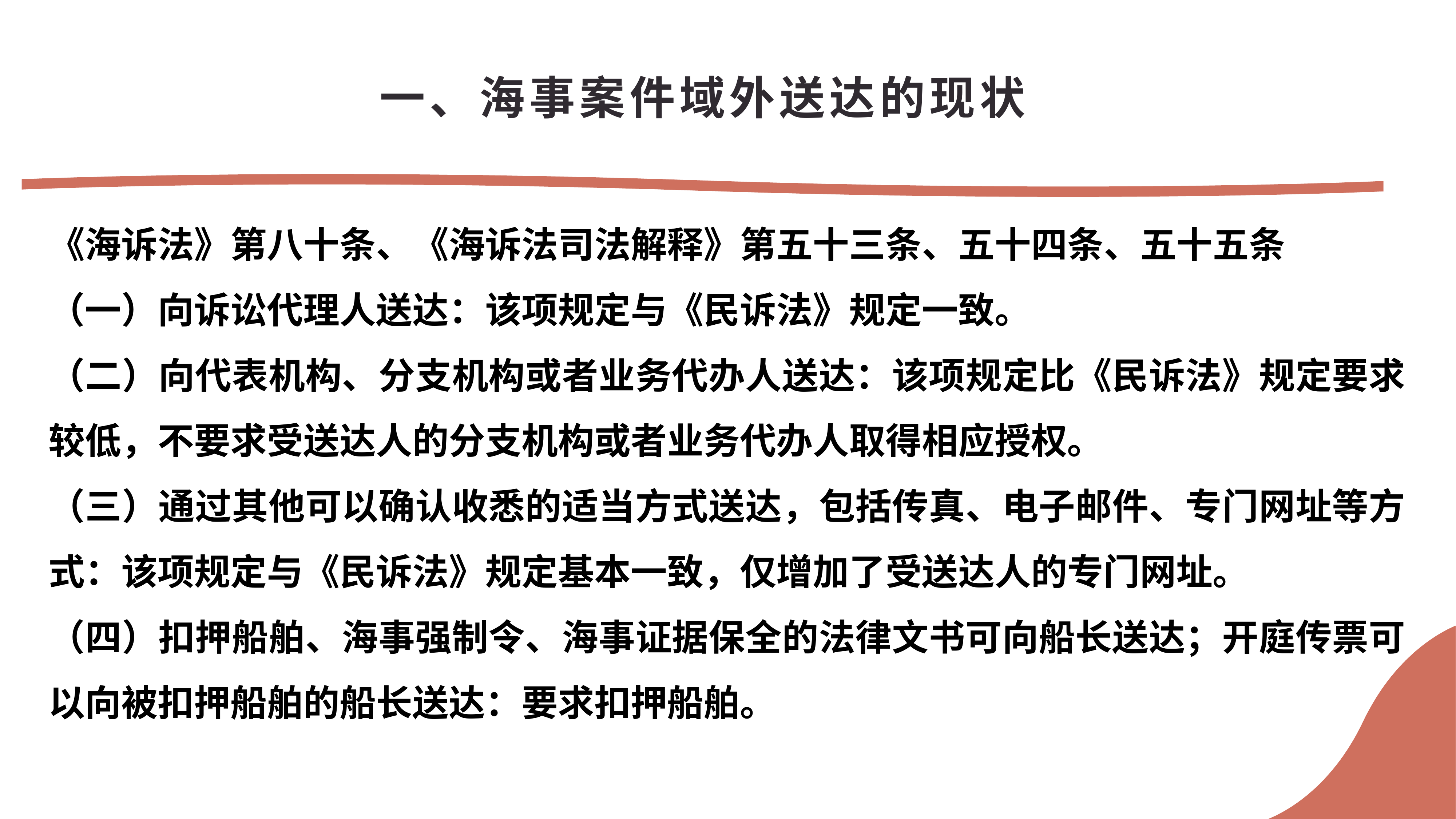

一、海事案件域外送达的现状

《海诉法》第八十条、《海诉法司法解释》第五十三条、五十四条、五十五条
（一）向诉讼代理人送达：该项规定与《民诉法》规定一致。
（二）向代表机构、分支机构或者业务代办人送达：该项规定比《民诉法》规定要求较低，不要求受送达人的分支机构或者业务代办人取得相应授权。
（三）通过其他可以确认收悉的适当方式送达，包括传真、电子邮件、专门网址等方式：该项规定与《民诉法》规定基本一致，仅增加了受送达人的专门网址。
（四）扣押船舶、海事强制令、海事证据保全的法律文书可向船长送达；开庭传票可以向被扣押船舶的船长送达：要求扣押船舶。